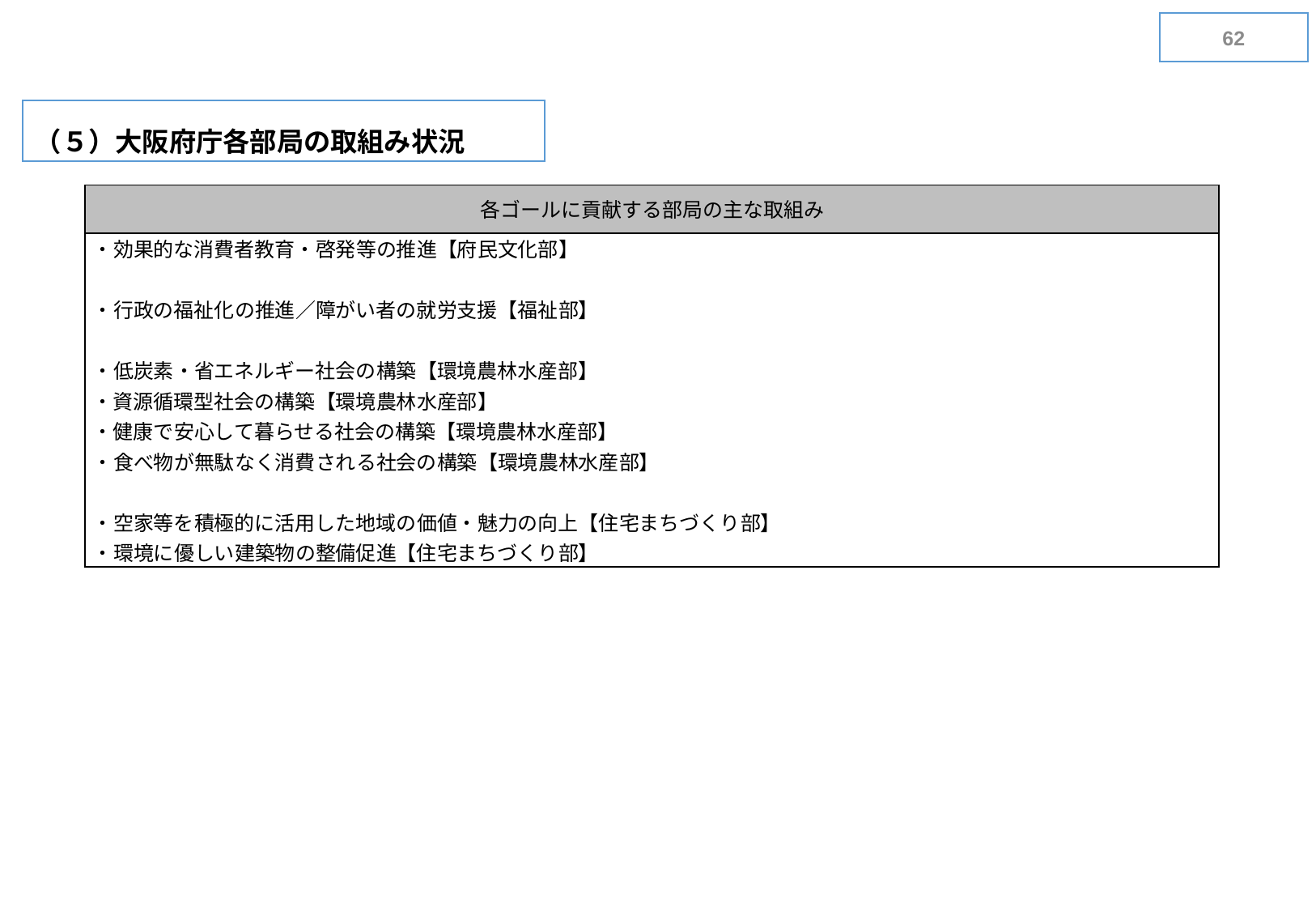

62
（５）大阪府庁各部局の取組み状況
| 各ゴールに貢献する部局の主な取組み |
| --- |
| ・効果的な消費者教育・啓発等の推進【府民文化部】 ・行政の福祉化の推進／障がい者の就労支援【福祉部】 ・低炭素・省エネルギー社会の構築【環境農林水産部】 ・資源循環型社会の構築【環境農林水産部】 ・健康で安心して暮らせる社会の構築【環境農林水産部】 ・食べ物が無駄なく消費される社会の構築【環境農林水産部】 ・空家等を積極的に活用した地域の価値・魅力の向上【住宅まちづくり部】 ・環境に優しい建築物の整備促進【住宅まちづくり部】 |